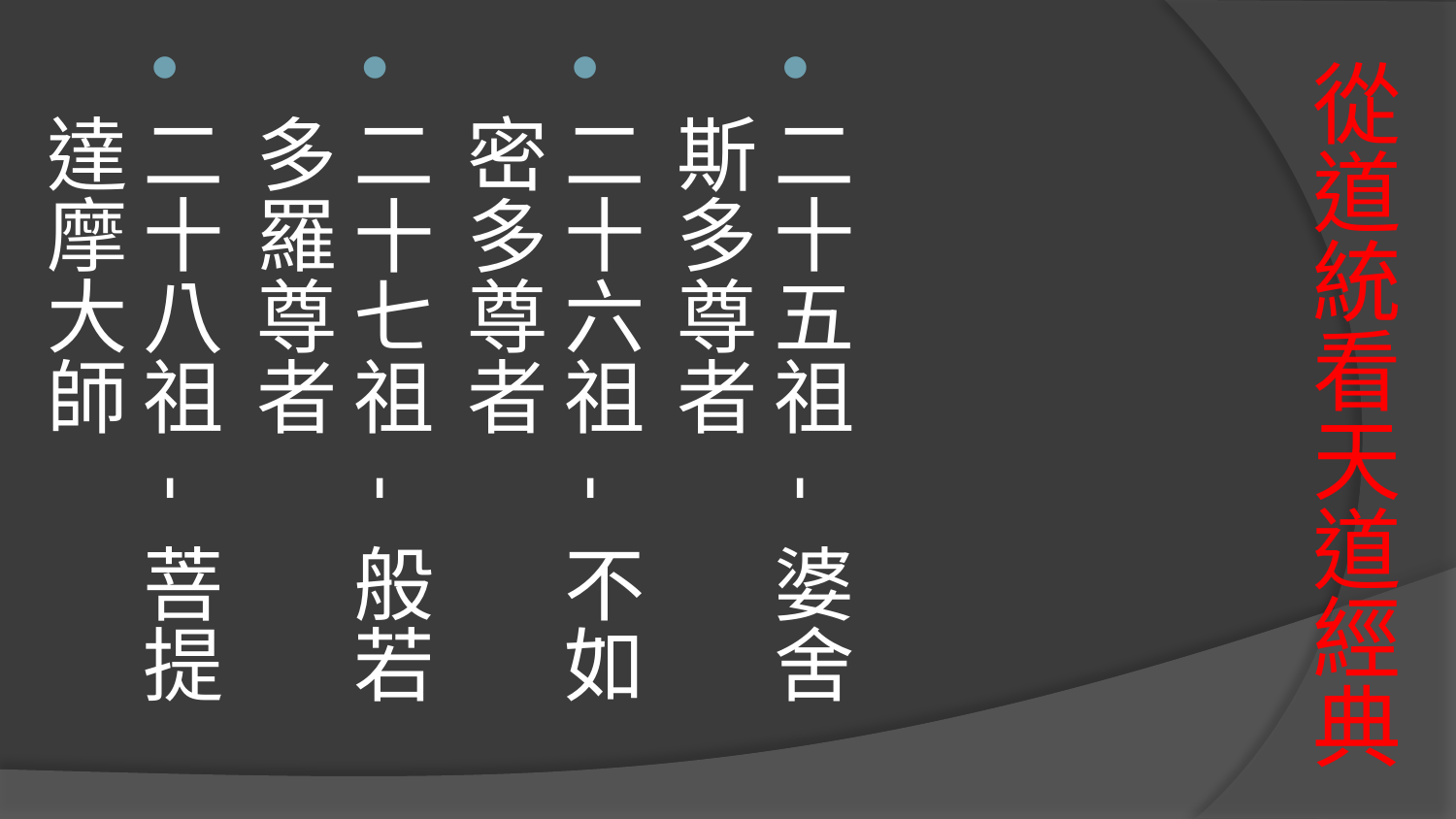

二十五祖 - 婆舍斯多尊者
二十六祖 - 不如密多尊者
二十七祖 - 般若多羅尊者
二十八祖 - 菩提達摩大師
# 從道統看天道經典